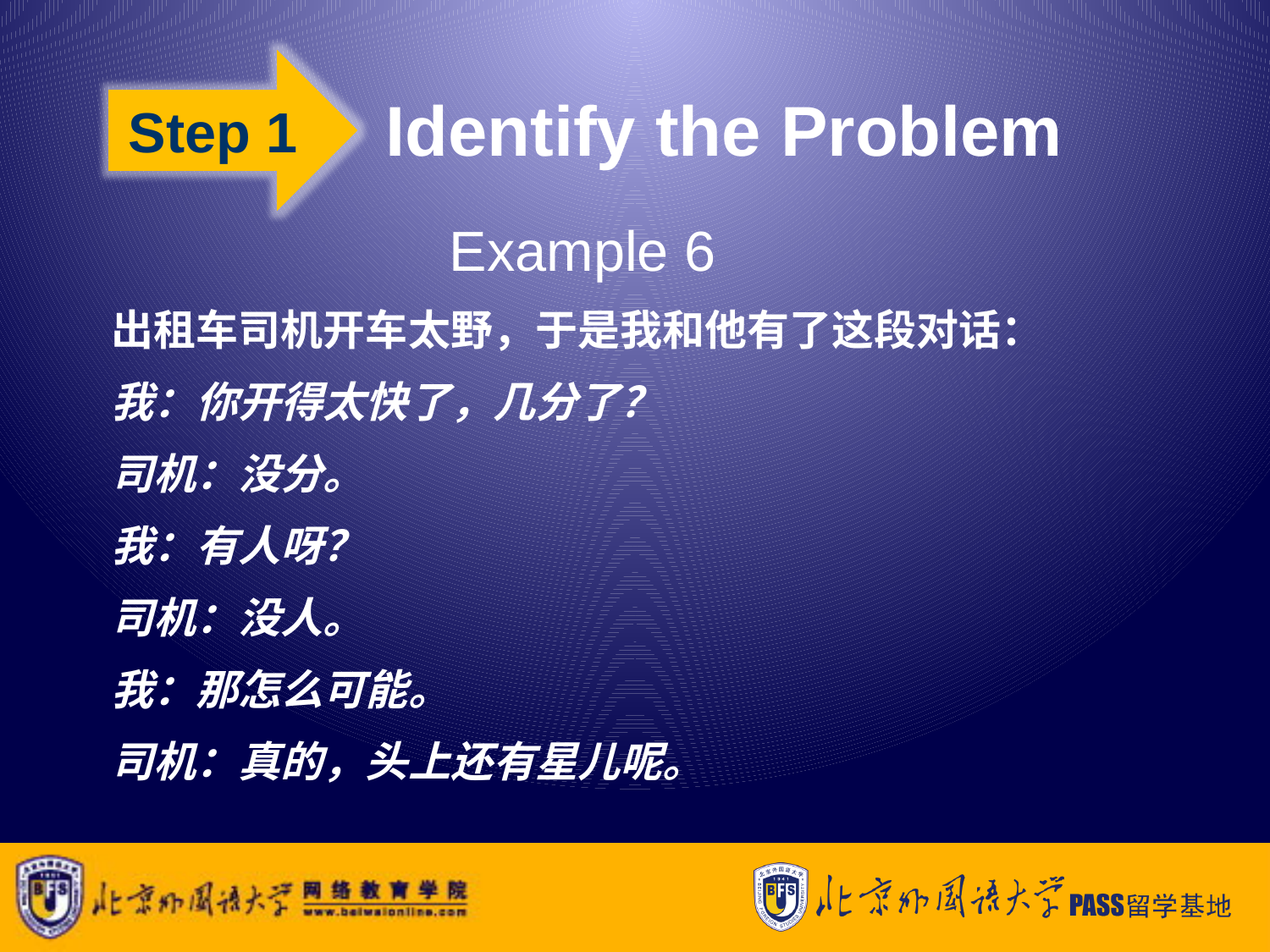

Step 1
Identify the Problem
# Example 6
出租车司机开车太野，于是我和他有了这段对话：
我：你开得太快了，几分了？
司机：没分。
我：有人呀？
司机：没人。
我：那怎么可能。
司机：真的，头上还有星儿呢。